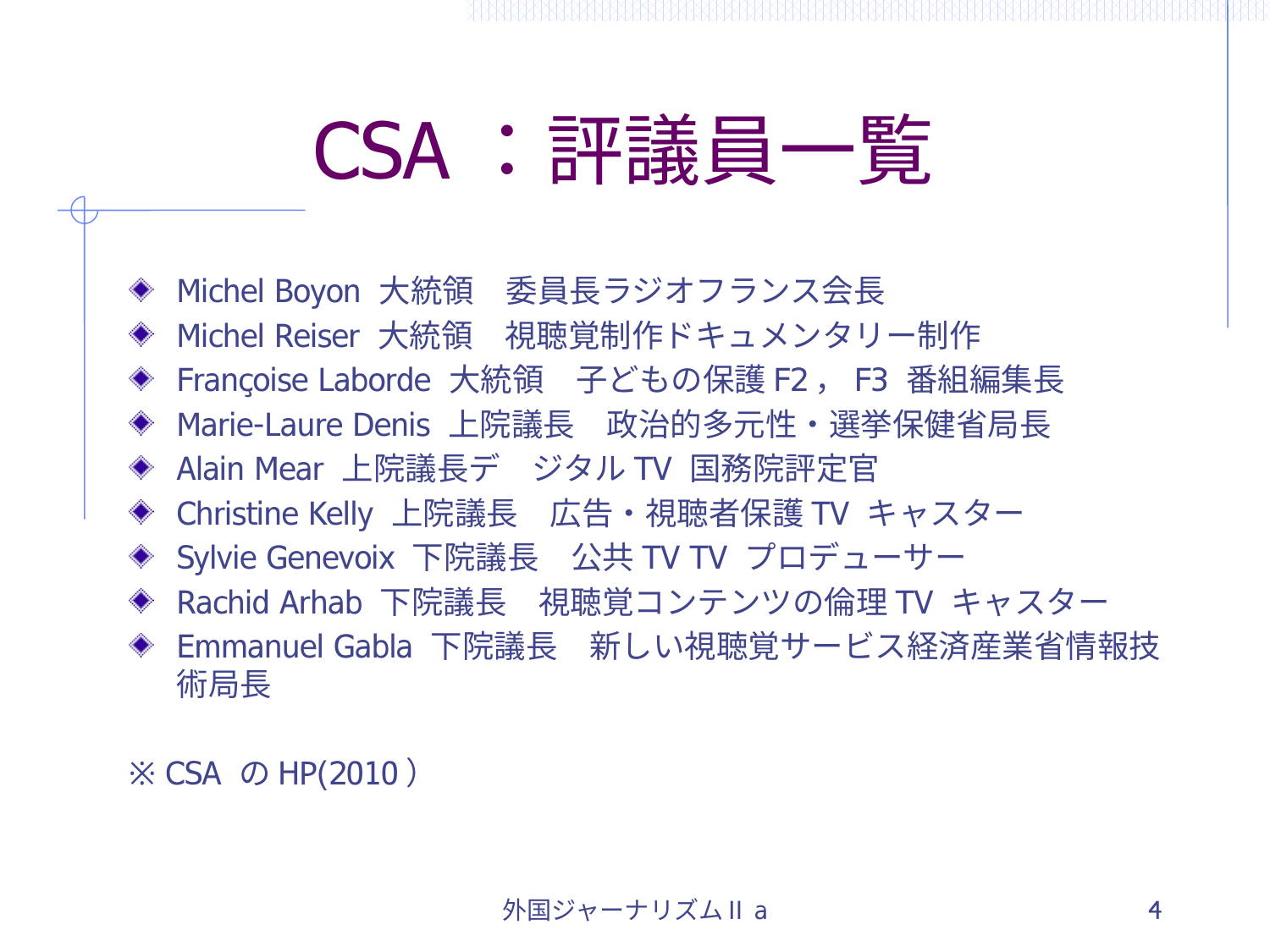

# CSA：評議員一覧
Michel Boyon 大統領　委員長ラジオフランス会長
Michel Reiser 大統領　視聴覚制作ドキュメンタリー制作
Françoise Laborde 大統領　子どもの保護F2，F3 番組編集長
Marie-Laure Denis 上院議長　政治的多元性・選挙保健省局長
Alain Mear 上院議長デ　ジタルTV 国務院評定官
Christine Kelly 上院議長　広告・視聴者保護TV キャスター
Sylvie Genevoix 下院議長　公共TV TV プロデューサー
Rachid Arhab 下院議長　視聴覚コンテンツの倫理TV キャスター
Emmanuel Gabla 下院議長　新しい視聴覚サービス経済産業省情報技術局長

※ CSA のHP(2010）
外国ジャーナリズムⅡa
4